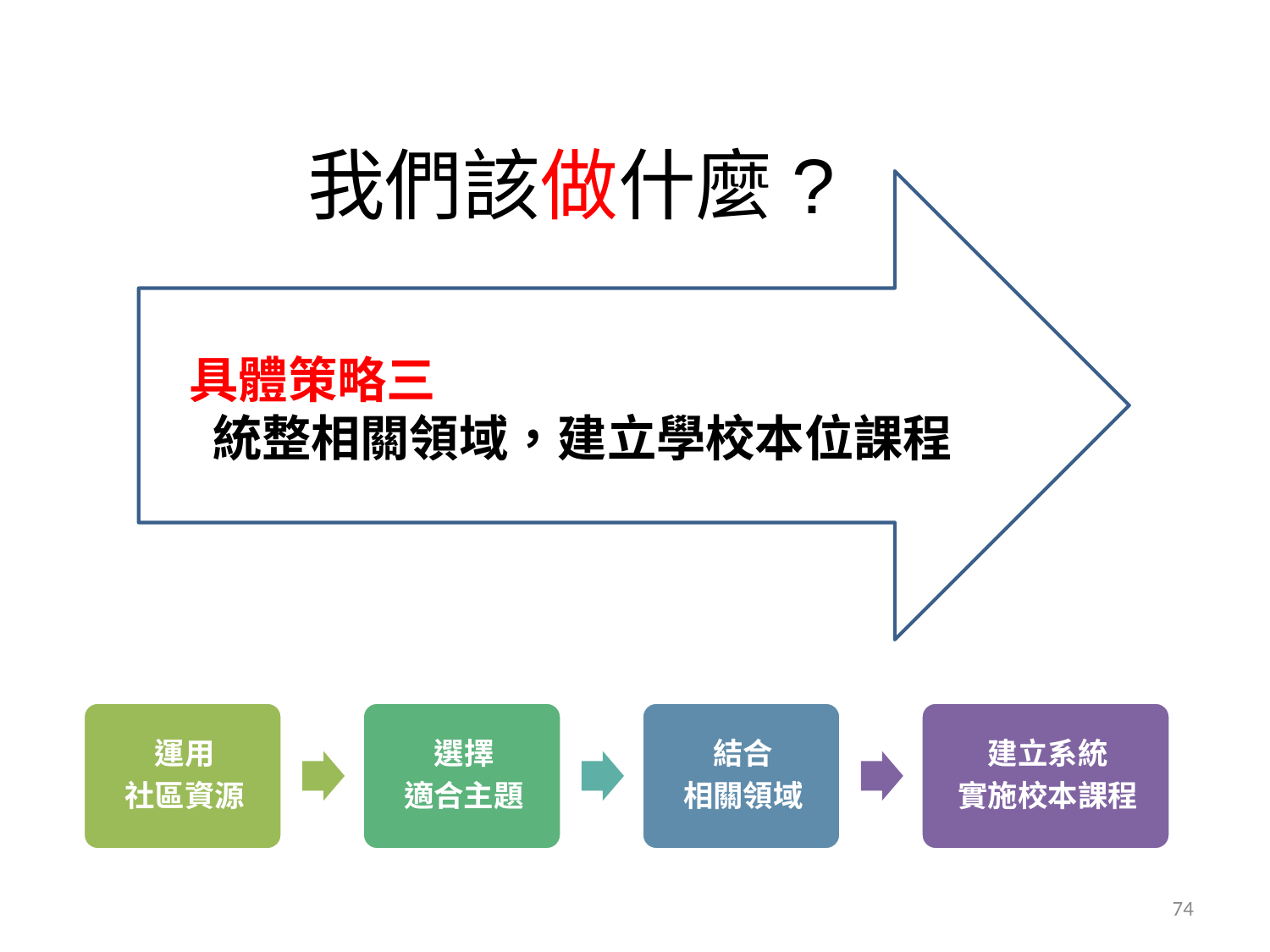

# 我們該做什麼?

具體策略三
 統整相關領域，建立學校本位課程
運用
社區資源

選擇
適合主題

結合
相關領域

建立系統
實施校本課程
74